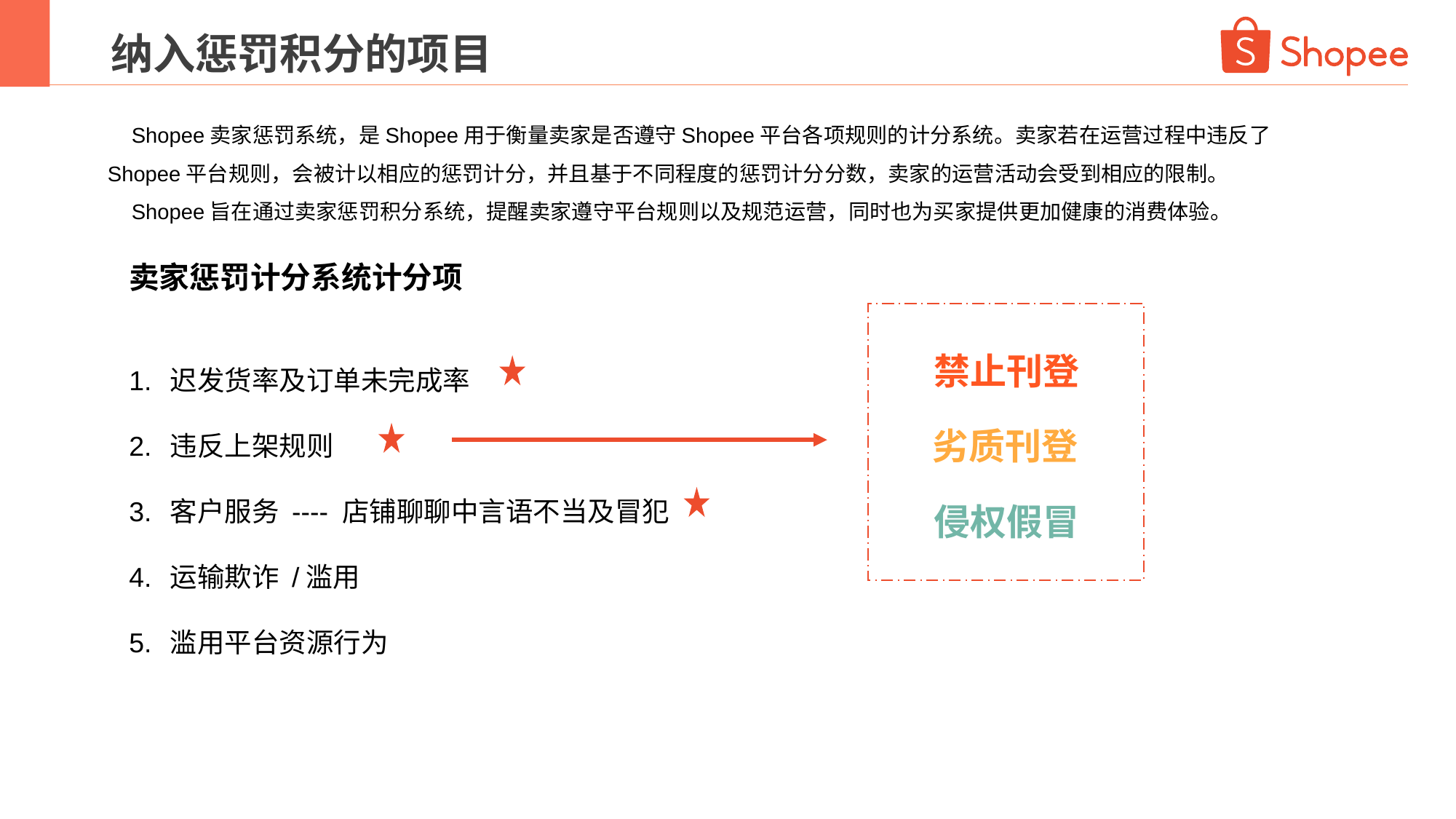

纳入惩罚积分的项目
    Shopee卖家惩罚系统，是Shopee用于衡量卖家是否遵守Shopee平台各项规则的计分系统。卖家若在运营过程中违反了Shopee平台规则，会被计以相应的惩罚计分，并且基于不同程度的惩罚计分分数，卖家的运营活动会受到相应的限制。
    Shopee旨在通过卖家惩罚积分系统，提醒卖家遵守平台规则以及规范运营，同时也为买家提供更加健康的消费体验。
卖家惩罚计分系统计分项

迟发货率及订单未完成率
违反上架规则
客户服务 ---- 店铺聊聊中言语不当及冒犯
运输欺诈 /滥用
滥用平台资源行为
禁止刊登

劣质刊登

侵权假冒